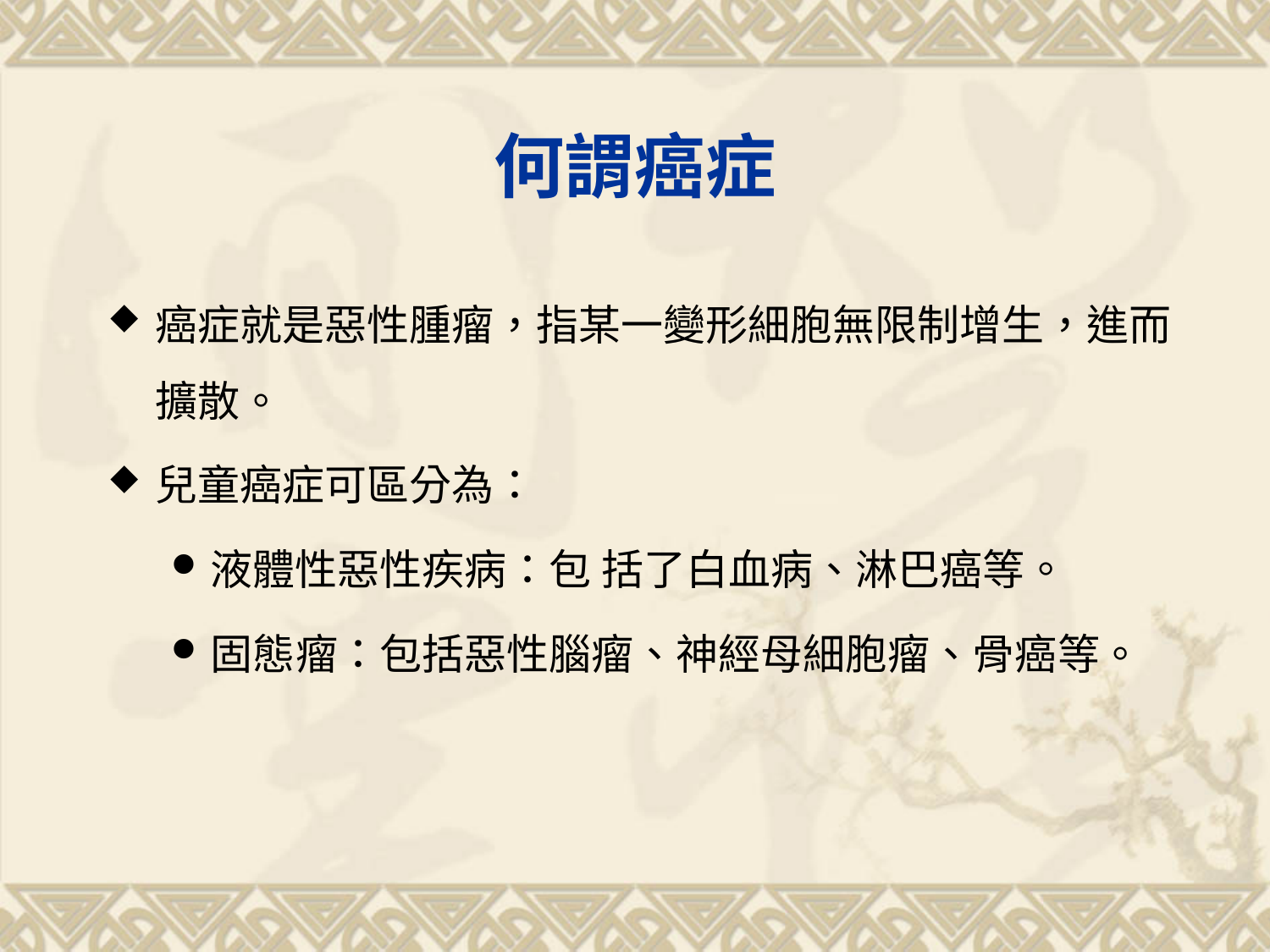

# 何謂癌症
癌症就是惡性腫瘤，指某一變形細胞無限制增生，進而擴散。
兒童癌症可區分為：
液體性惡性疾病：包 括了白血病、淋巴癌等。
固態瘤：包括惡性腦瘤、神經母細胞瘤、骨癌等。